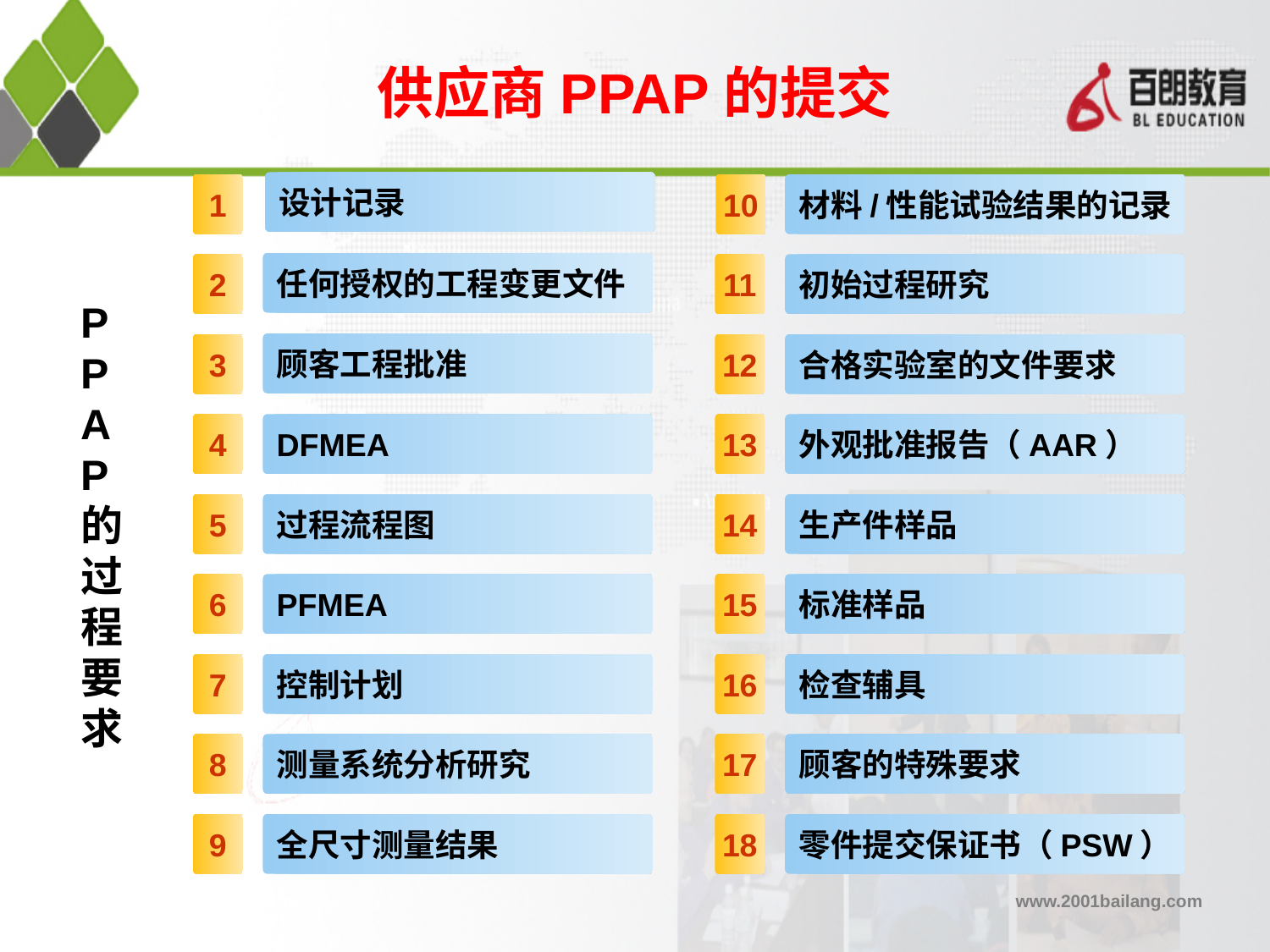

供应商PPAP的提交
设计记录
1
10
材料/性能试验结果的记录
# PPAP的过程要求
任何授权的工程变更文件
2
11
初始过程研究
顾客工程批准
3
合格实验室的文件要求
12
4
DFMEA
外观批准报告（AAR）
13
5
过程流程图
14
生产件样品
6
PFMEA
15
标准样品
7
控制计划
16
检查辅具
8
测量系统分析研究
17
顾客的特殊要求
9
全尺寸测量结果
18
零件提交保证书（PSW）